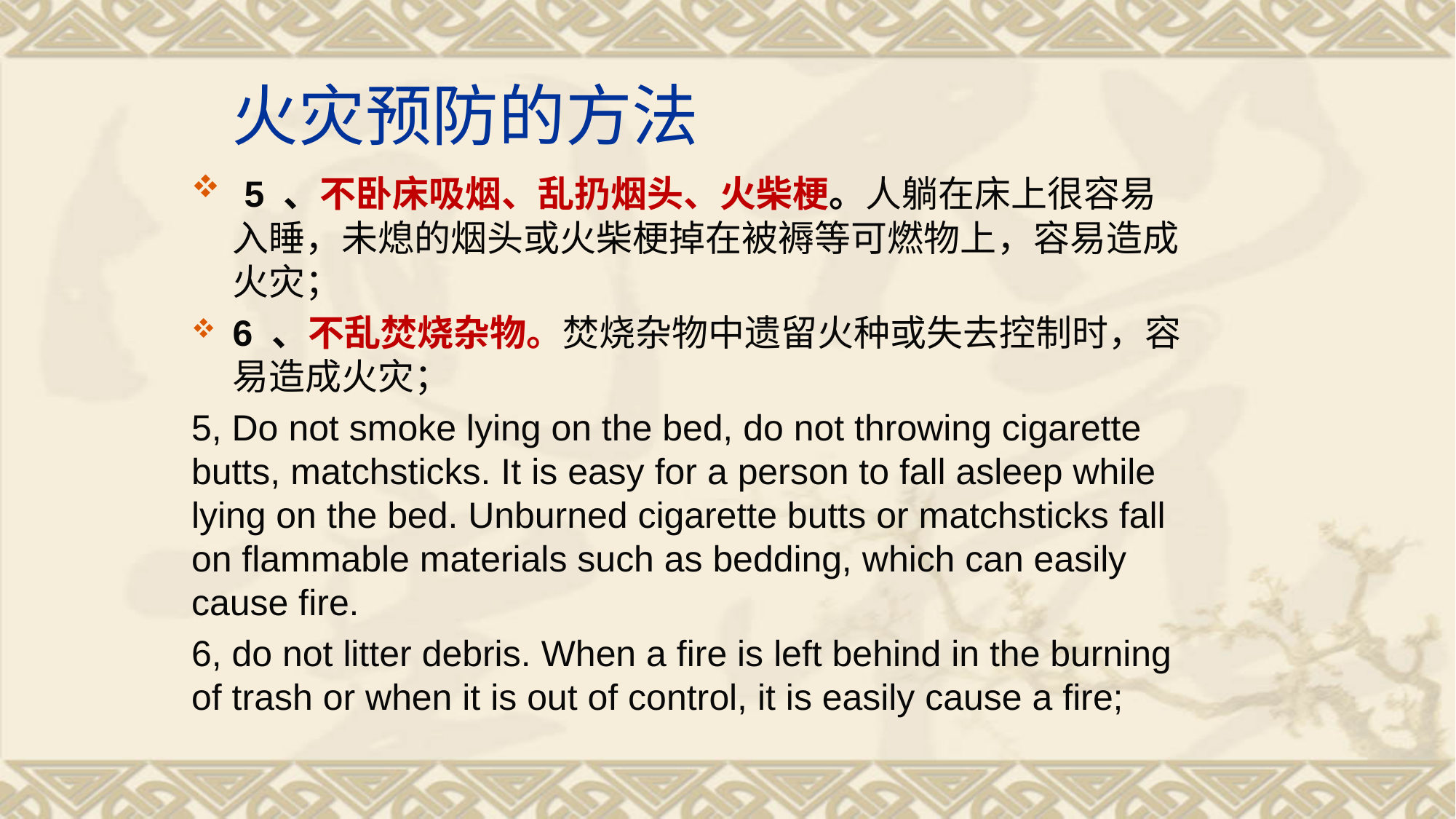

# 火灾预防的方法
 5 、不卧床吸烟、乱扔烟头、火柴梗。人躺在床上很容易入睡，未熄的烟头或火柴梗掉在被褥等可燃物上，容易造成火灾；
6 、不乱焚烧杂物。焚烧杂物中遗留火种或失去控制时，容易造成火灾；
5, Do not smoke lying on the bed, do not throwing cigarette butts, matchsticks. It is easy for a person to fall asleep while lying on the bed. Unburned cigarette butts or matchsticks fall on flammable materials such as bedding, which can easily cause fire.
6, do not litter debris. When a fire is left behind in the burning of trash or when it is out of control, it is easily cause a fire;